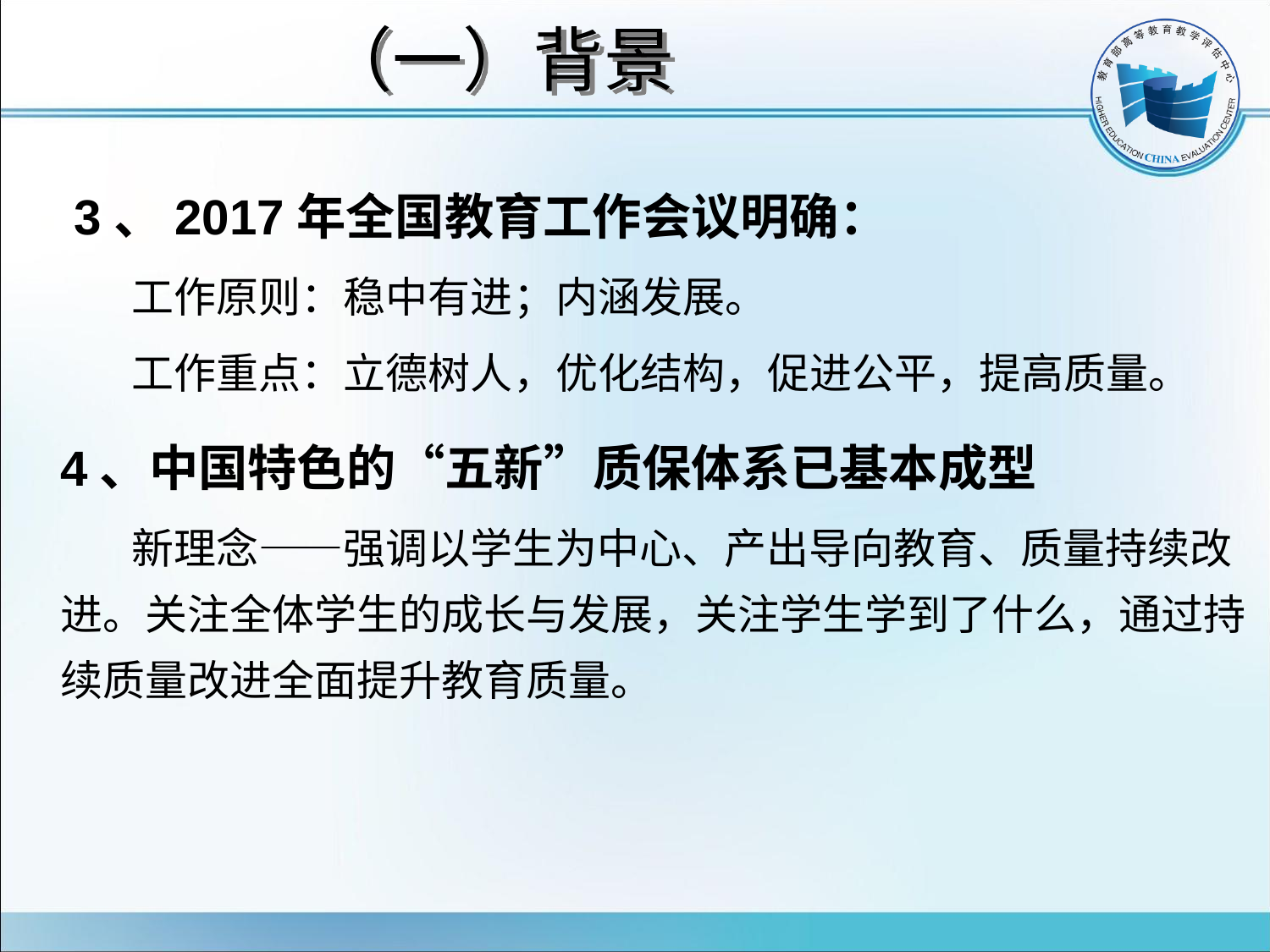

# （一）背景
 3、2017年全国教育工作会议明确：
工作原则：稳中有进；内涵发展。
工作重点：立德树人，优化结构，促进公平，提高质量。
4、中国特色的“五新”质保体系已基本成型
新理念——强调以学生为中心、产出导向教育、质量持续改进。关注全体学生的成长与发展，关注学生学到了什么，通过持续质量改进全面提升教育质量。

7